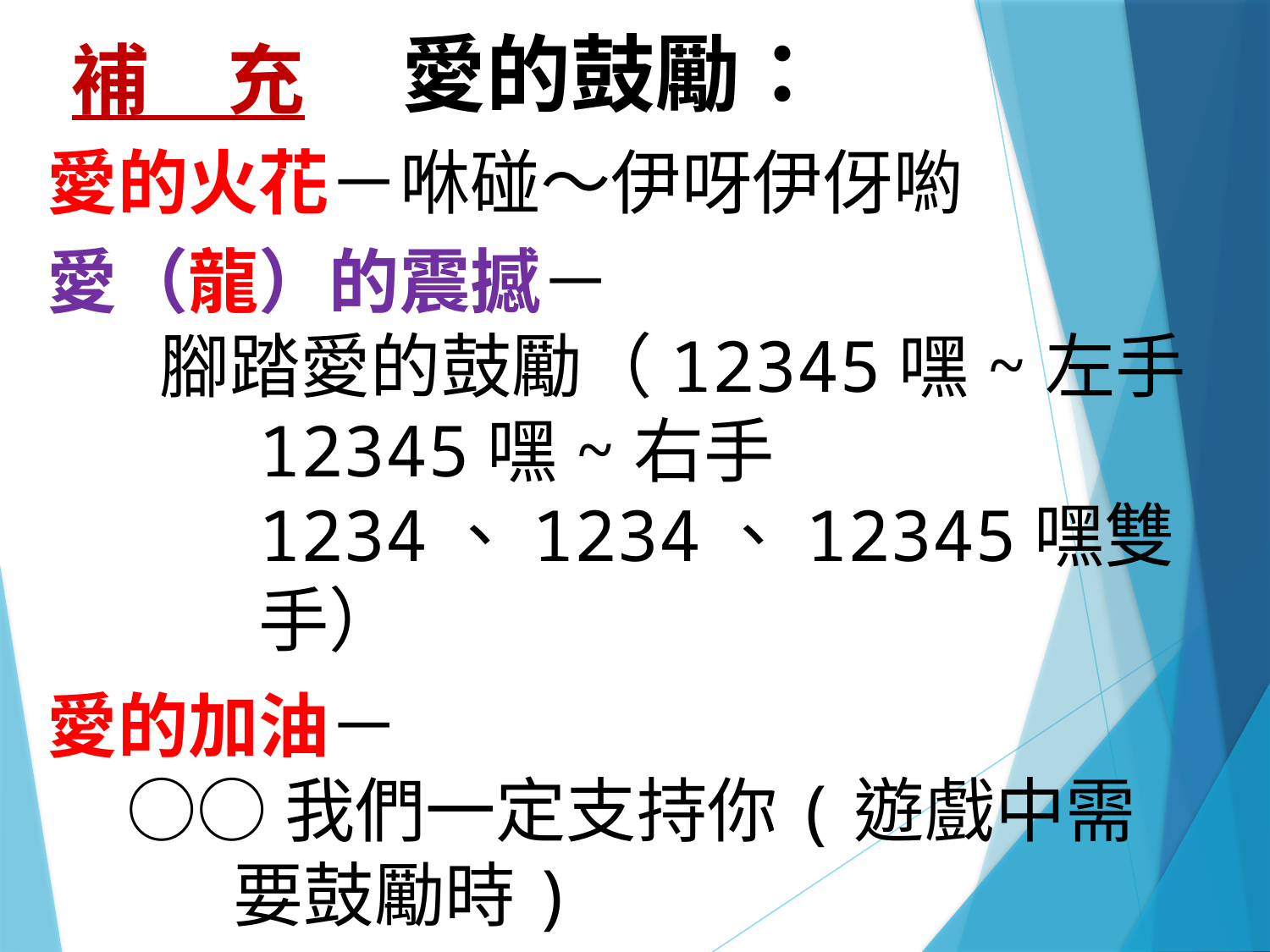

愛的鼓勵：
補　充
愛的火花－咻碰～伊呀伊伢喲
愛（龍）的震撼－
      腳踏愛的鼓勵（12345嘿~左手12345嘿~右手1234、1234、12345嘿雙手）
愛的加油－
     ○○我們一定支持你(遊戲中需要鼓勵時)